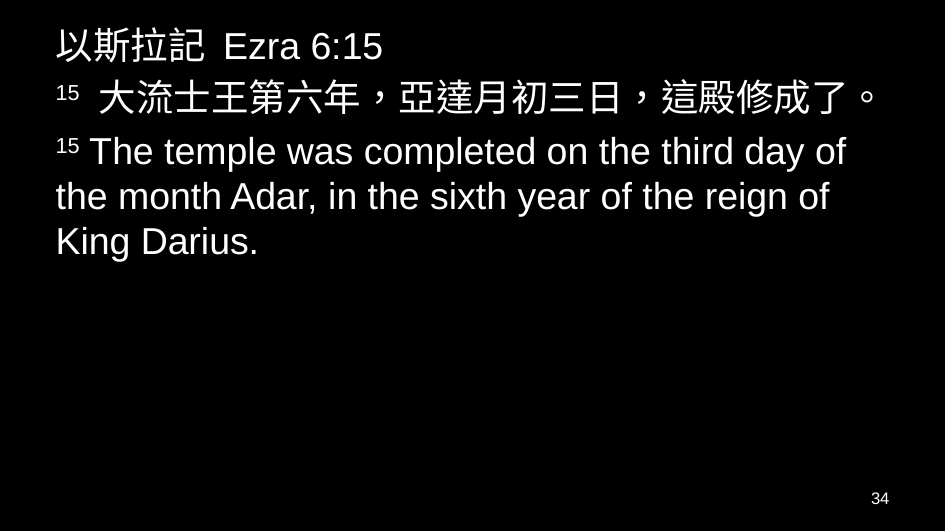

以斯拉記 Ezra 6:15
15 大流士王第六年，亞達月初三日，這殿修成了。
15 The temple was completed on the third day of the month Adar, in the sixth year of the reign of King Darius.

34